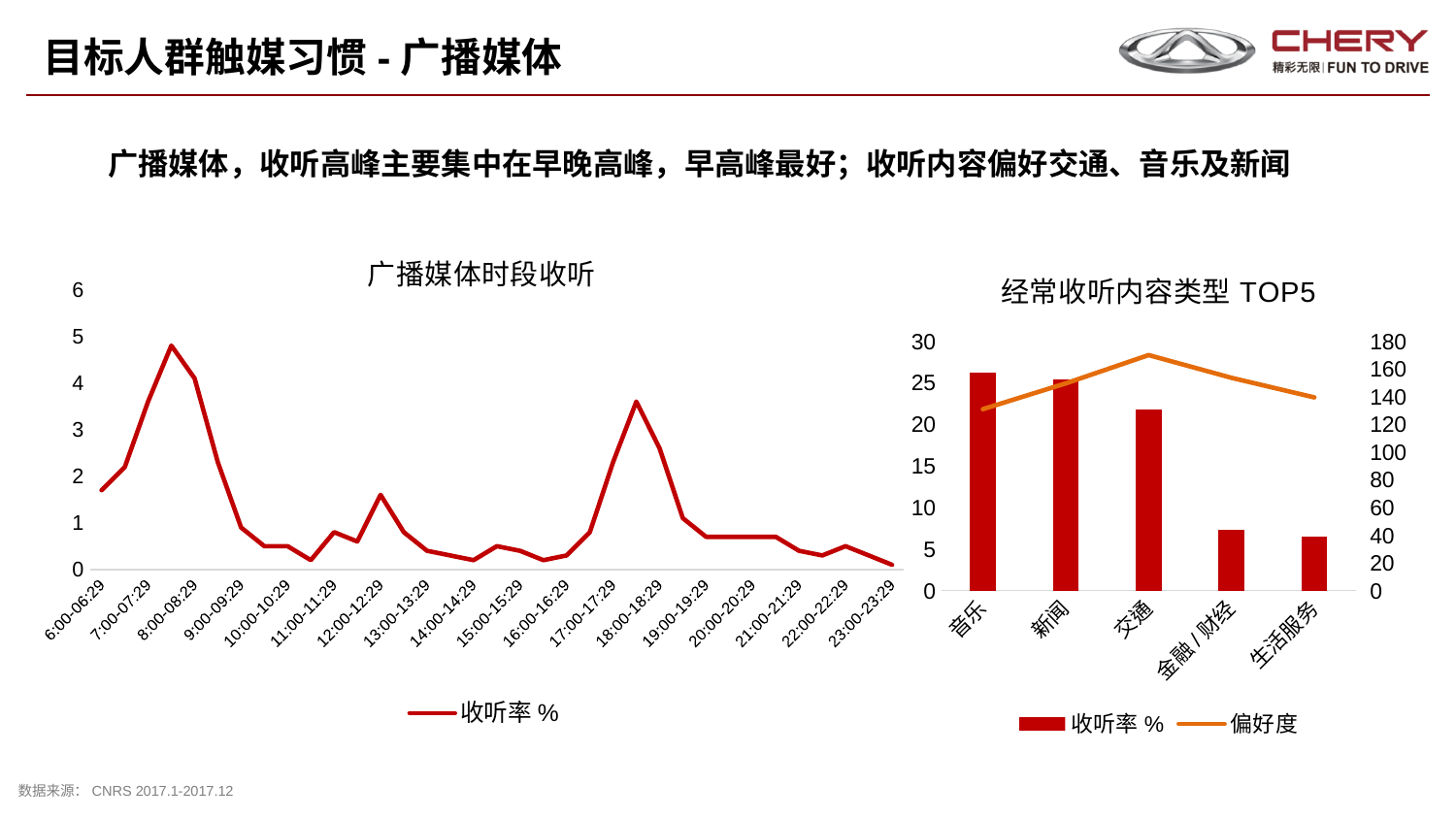

目标人群触媒习惯-广播媒体
广播媒体，收听高峰主要集中在早晚高峰，早高峰最好；收听内容偏好交通、音乐及新闻

### Chart: 广播媒体时段收听

| Category | 收听率% |
|---|---|
| 6:00-06:29 | 1.7 |
| 6:30-06:59 | 2.2 |
| 7:00-07:29 | 3.6 |
| 7:30-07:59 | 4.8 |
| 8:00-08:29 | 4.1 |
| 8:30-08:59 | 2.3 |
| 9:00-09:29 | 0.9 |
| 9:30-09:59 | 0.5 |
| 10:00-10:29 | 0.5 |
| 10:30-10:59 | 0.2 |
| 11:00-11:29 | 0.8 |
| 11:30-11:59 | 0.6 |
| 12:00-12:29 | 1.6 |
| 12:30-12:59 | 0.8 |
| 13:00-13:29 | 0.4 |
| 13:30-13:59 | 0.3 |
| 14:00-14:29 | 0.2 |
| 14:30-14:59 | 0.5 |
| 15:00-15:29 | 0.4 |
| 15:30-15:59 | 0.2 |
| 16:00-16:29 | 0.3 |
| 16:30-16:59 | 0.8 |
| 17:00-17:29 | 2.3 |
| 17:30-17:59 | 3.6 |
| 18:00-18:29 | 2.6 |
| 18:30-18:59 | 1.1 |
| 19:00-19:29 | 0.7 |
| 19:30-19:59 | 0.7 |
| 20:00-20:29 | 0.7 |
| 20:30-20:59 | 0.7 |
| 21:00-21:29 | 0.4 |
| 21:30-21:59 | 0.3 |
| 22:00-22:29 | 0.5 |
| 22:30-22:59 | 0.3 |
| 23:00-23:29 | 0.1 |

### Chart: 经常收听内容类型TOP5

| Category | 收听率% | 偏好度 |
|---|---|---|
| 音乐 | 26.2 | 130.8 |
| 新闻 | 25.4 | 149.4 |
| 交通 | 21.8 | 169.8 |
| 金融/财经 | 7.3 | 153.4 |
| 生活服务 | 6.5 | 139.3 |
数据来源：CNRS 2017.1-2017.12